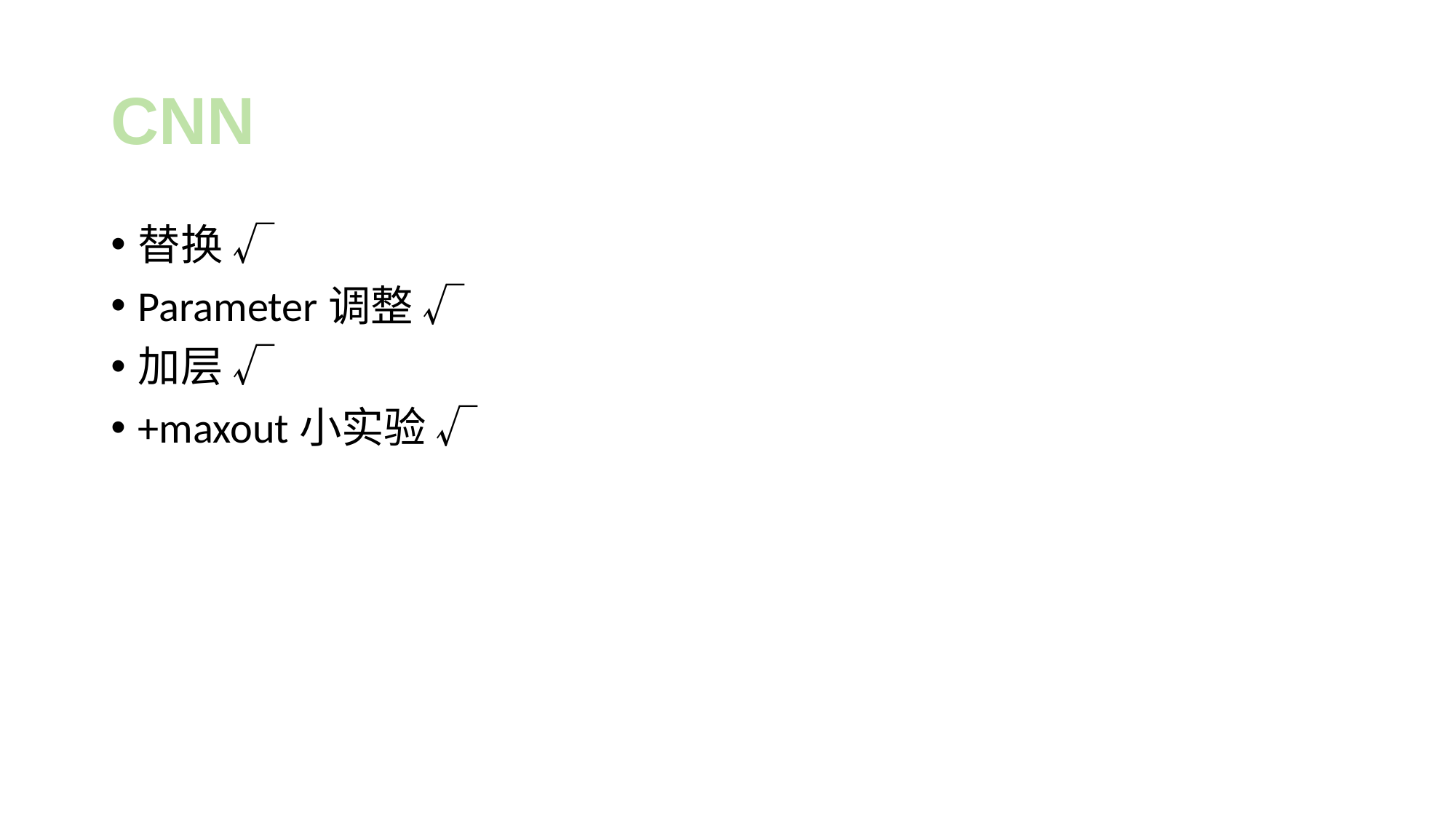

# CNN
替换 √
Parameter调整 √
加层 √
+maxout小实验 √